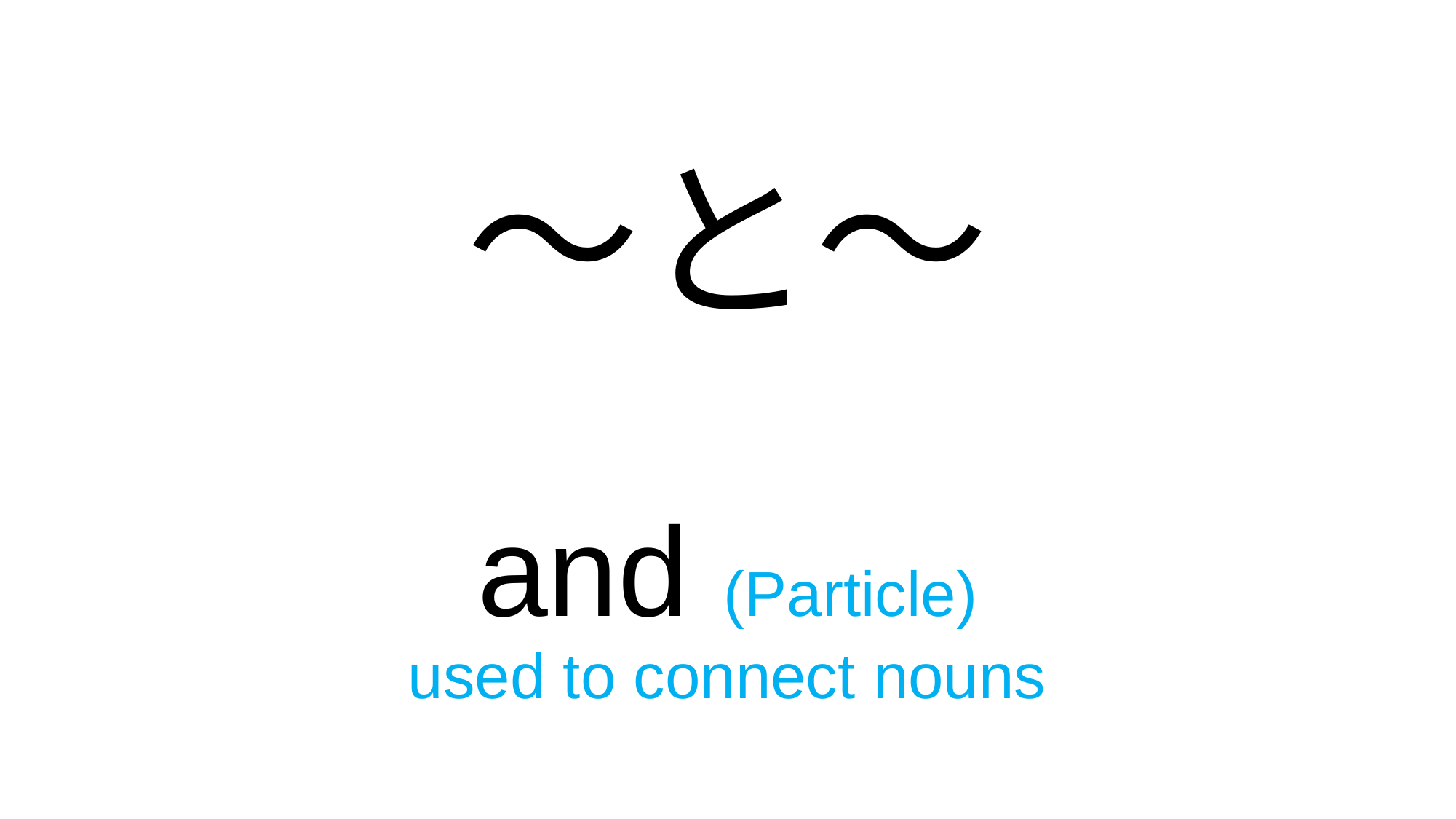

# ～と～
and (Particle)
used to connect nouns